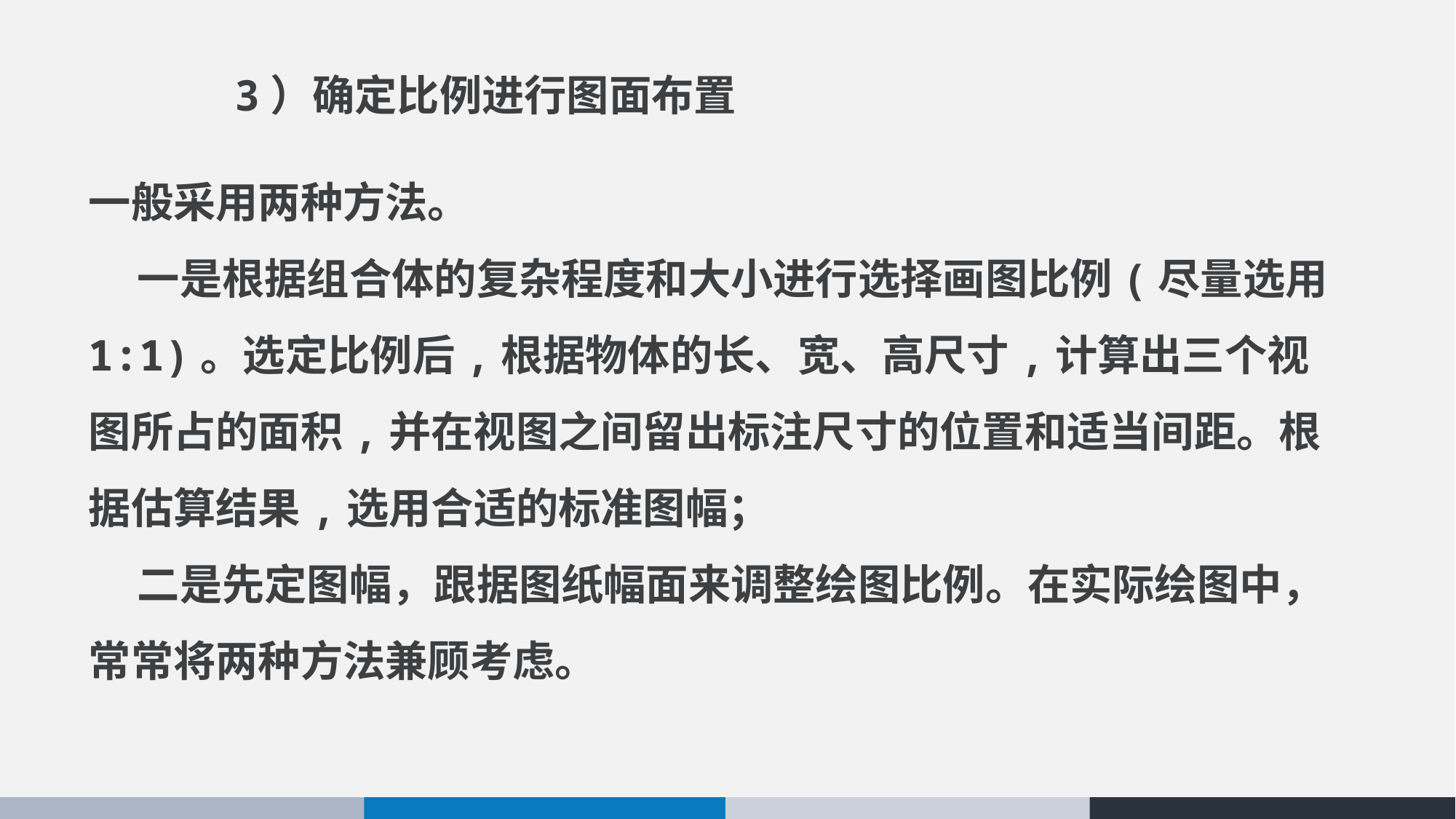

3）确定比例进行图面布置
一般采用两种方法。
    一是根据组合体的复杂程度和大小进行选择画图比例(尽量选用1:1)。选定比例后,根据物体的长、宽、高尺寸,计算出三个视图所占的面积,并在视图之间留出标注尺寸的位置和适当间距。根据估算结果,选用合适的标准图幅；
    二是先定图幅，跟据图纸幅面来调整绘图比例。在实际绘图中，常常将两种方法兼顾考虑。